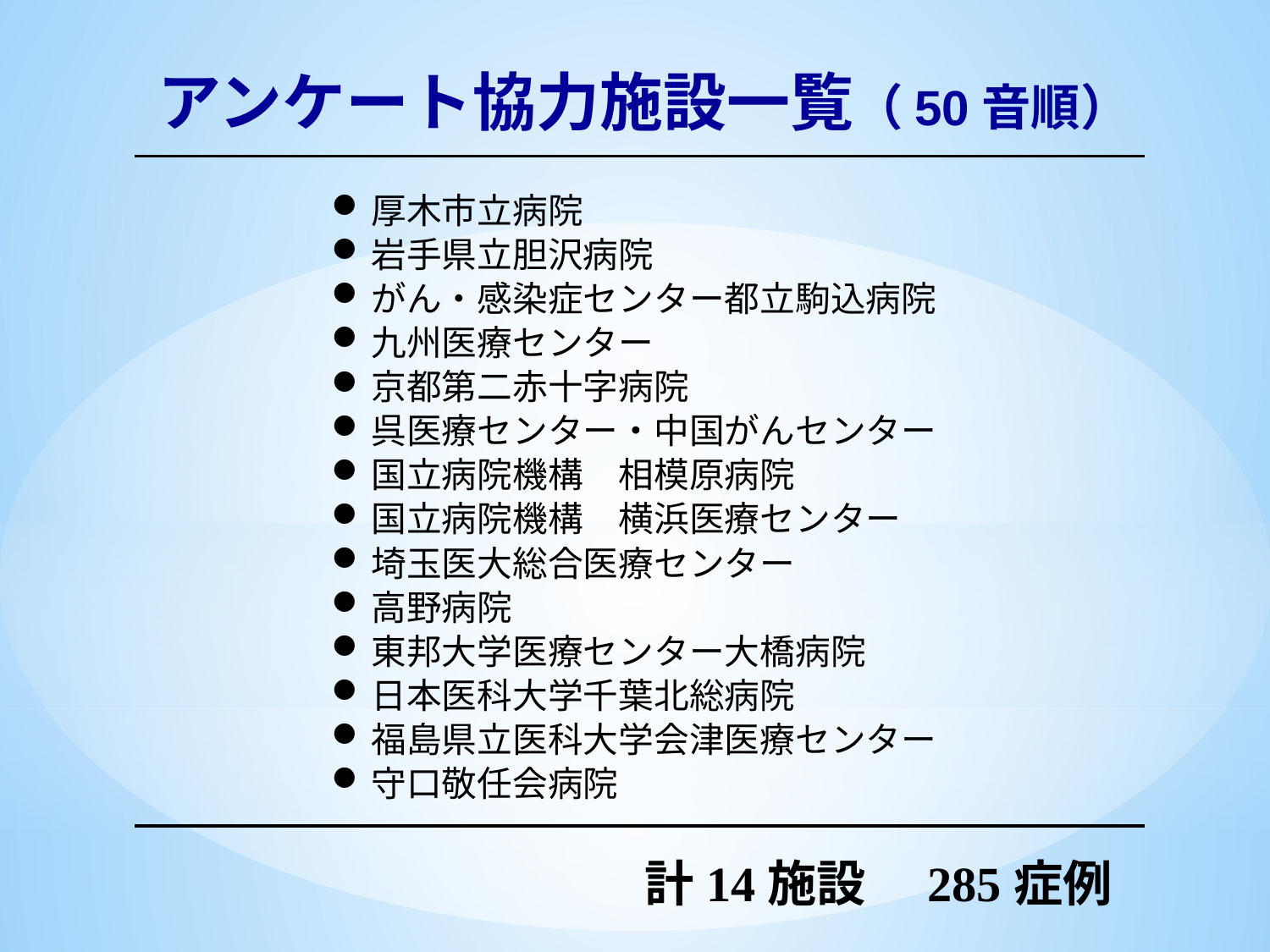

アンケート協力施設一覧（50音順）
厚木市立病院
岩手県立胆沢病院
がん・感染症センター都立駒込病院
九州医療センター
京都第二赤十字病院
呉医療センター・中国がんセンター
国立病院機構　相模原病院
国立病院機構　横浜医療センター
埼玉医大総合医療センター
高野病院
東邦大学医療センター大橋病院
日本医科大学千葉北総病院
福島県立医科大学会津医療センター
守口敬任会病院

計14施設　285症例